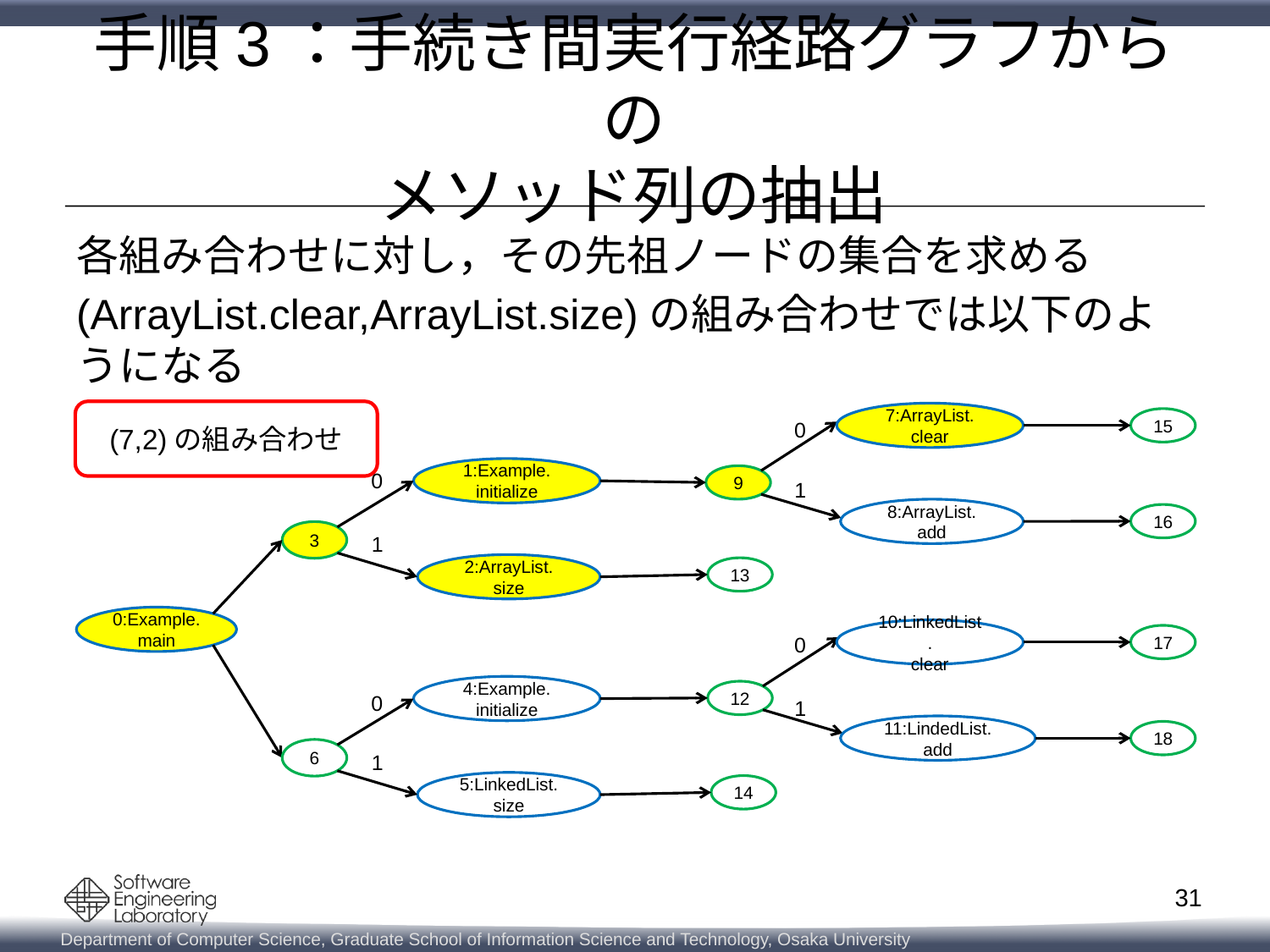

# 手順3：手続き間実行経路グラフからの メソッド列の抽出
各組み合わせに対し，その先祖ノードの集合を求める
(ArrayList.clear,ArrayList.size)の組み合わせでは以下のようになる
(7,2)の組み合わせ
7:ArrayList.
clear
15
0
1:Example.
initialize
0
9
1
8:ArrayList.
add
16
3
1
2:ArrayList.
size
13
0:Example.main
10:LinkedList.
clear
17
0
4:Example.
initialize
12
0
1
11:LindedList.
add
18
6
1
5:LinkedList.
size
14
31